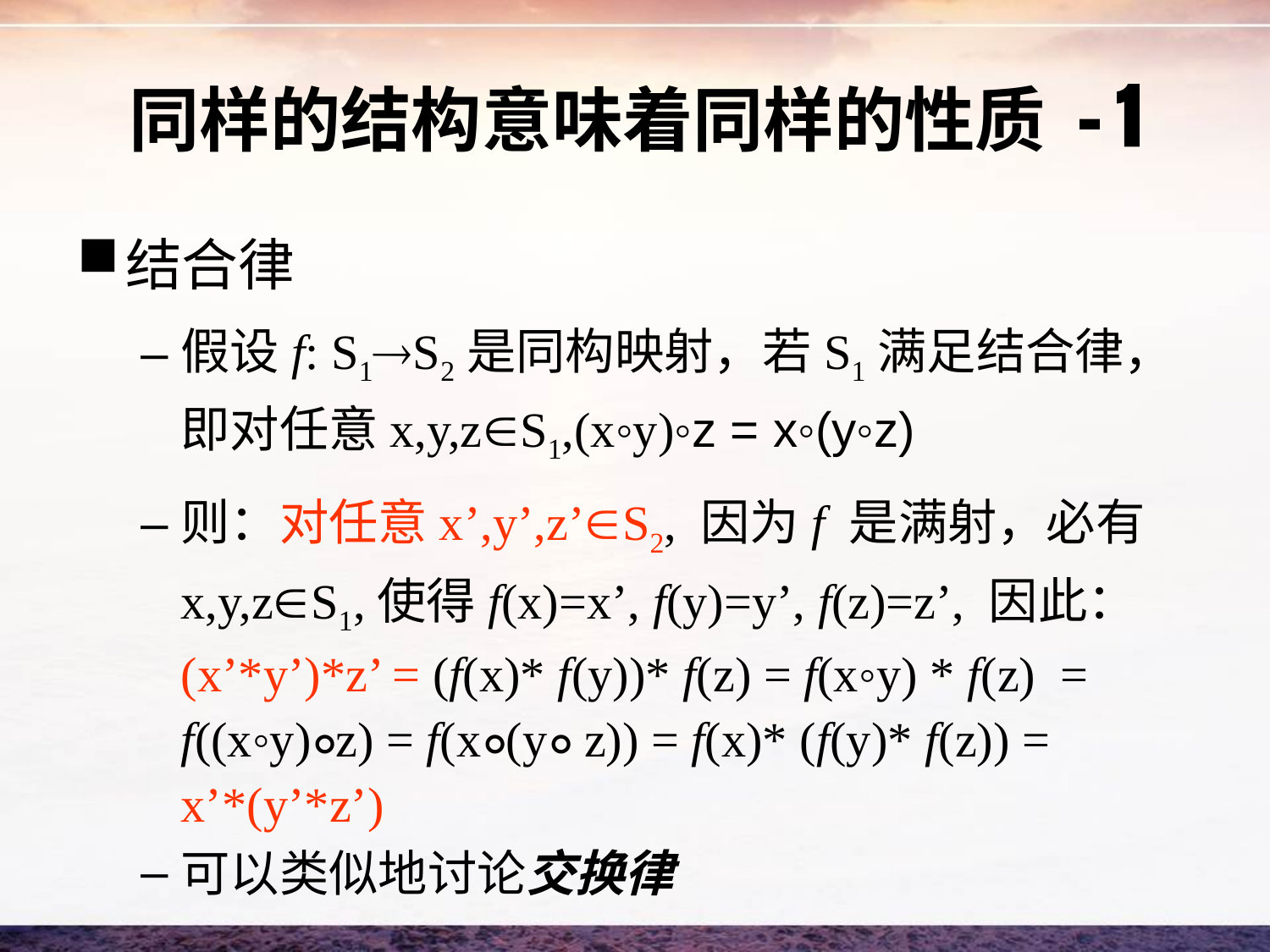

# 同样的结构意味着同样的性质 - 1
结合律
假设f: S1→S2是同构映射，若S1满足结合律，即对任意x,y,z∈S1,(x◦y)◦z = x◦(y◦z)
则：对任意x’,y’,z’∈S2, 因为f 是满射，必有x,y,z∈S1,使得f(x)=x’, f(y)=y’, f(z)=z’, 因此：(x’*y’)*z’ = (f(x)* f(y))* f(z) = f(x◦y) * f(z)  = f((x◦y)  ⃘z) = f(x  ⃘(y  ⃘ z)) = f(x)* (f(y)* f(z)) = x’*(y’*z’)
可以类似地讨论交换律